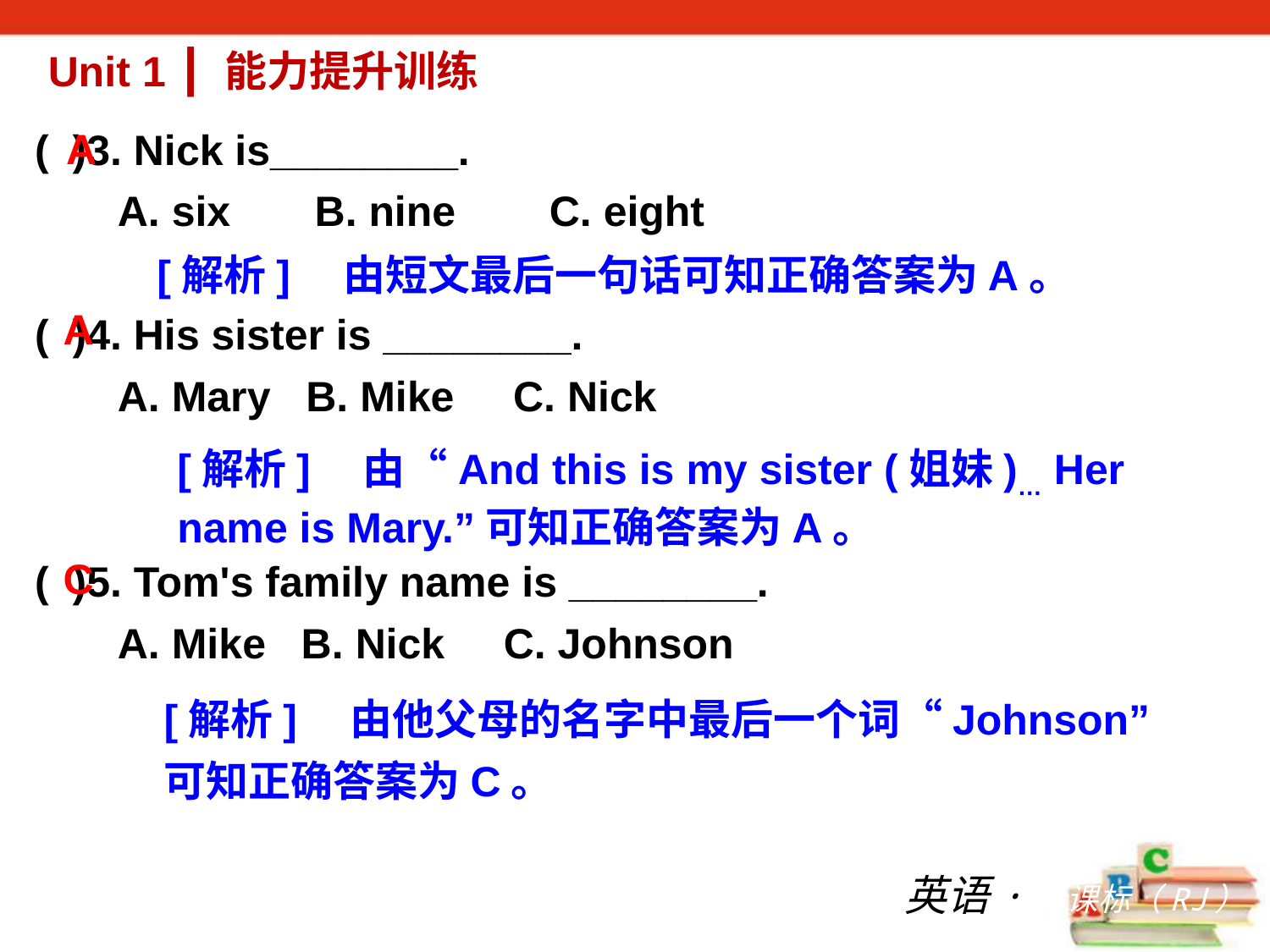

Unit 1 ┃ 能力提升训练
(  )3. Nick is________.
       A. six 　 B. nine 　  C. eight

(  )4. His sister is ________.
       A. Mary   B. Mike     C. Nick

(  )5. Tom's family name is ________.
       A. Mike   B. Nick     C. Johnson

A
[解析]　由短文最后一句话可知正确答案为A。
A
[解析]　由“And this is my sister (姐妹)… Her
name is Mary.”可知正确答案为A。
C
[解析]　由他父母的名字中最后一个词“Johnson”
可知正确答案为C。
英语·新课标（RJ）